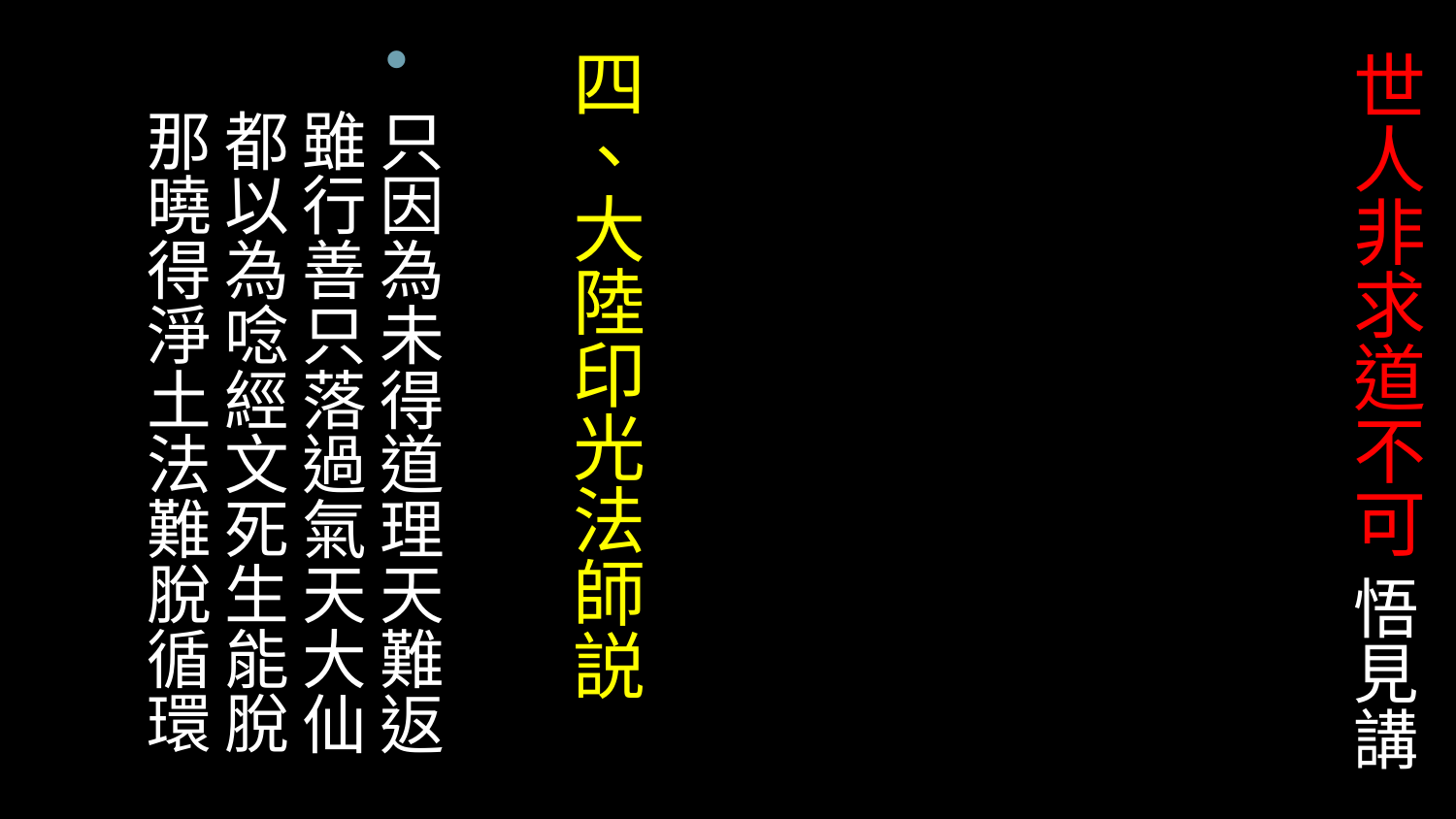

四、大陸印光法師説

只因為未得道理天難返雖行善只落過氣天大仙都以為唸經文死生能脫那曉得淨土法難脫循環

# 世人非求道不可 悟見講